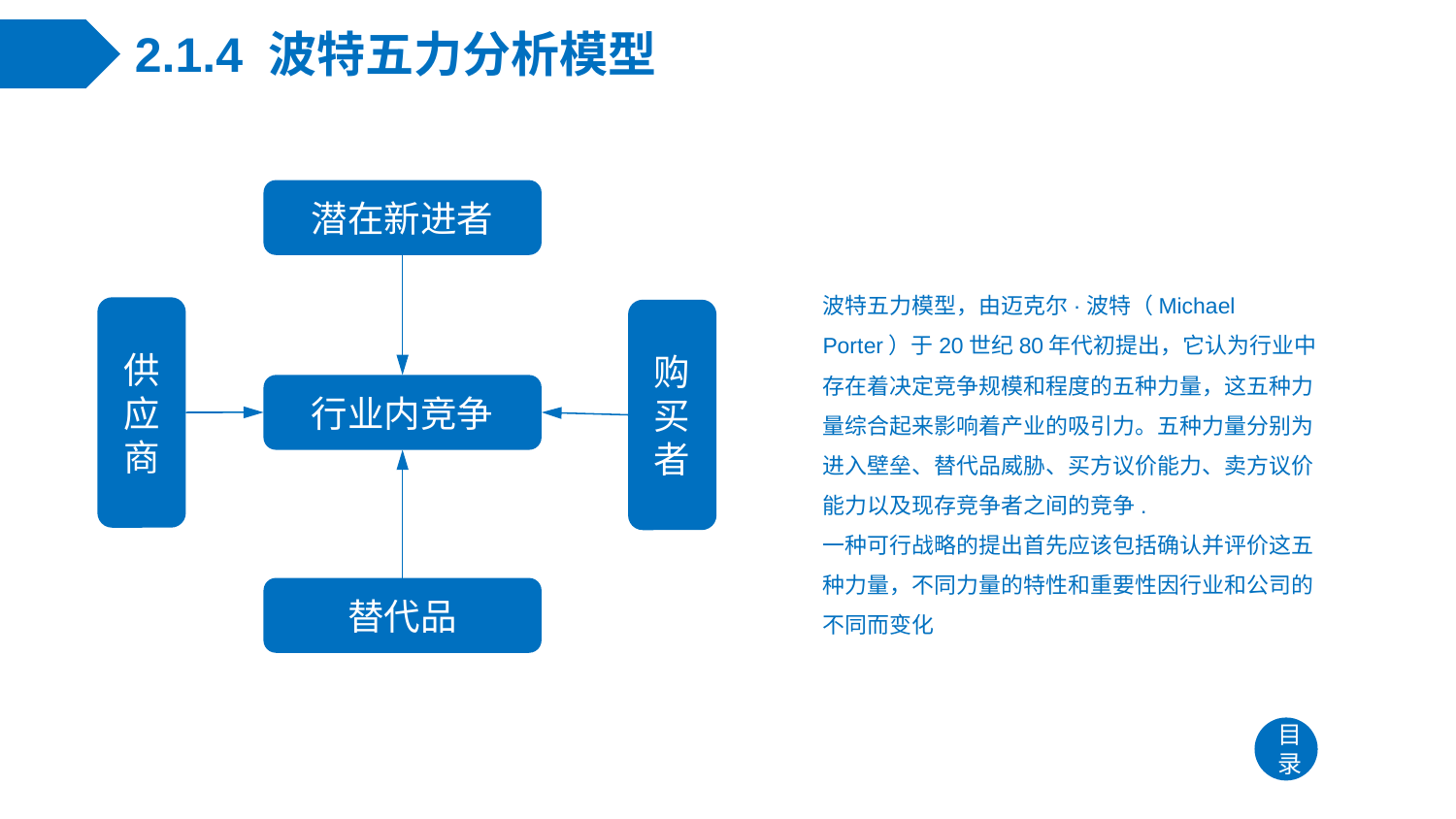

# 2.1.4 波特五力分析模型
潜在新进者
供应商
购买者
行业内竞争
替代品
波特五力模型，由迈克尔·波特（Michael Porter）于20世纪80年代初提出，它认为行业中存在着决定竞争规模和程度的五种力量，这五种力量综合起来影响着产业的吸引力。五种力量分别为进入壁垒、替代品威胁、买方议价能力、卖方议价能力以及现存竞争者之间的竞争.
一种可行战略的提出首先应该包括确认并评价这五种力量，不同力量的特性和重要性因行业和公司的不同而变化
目录